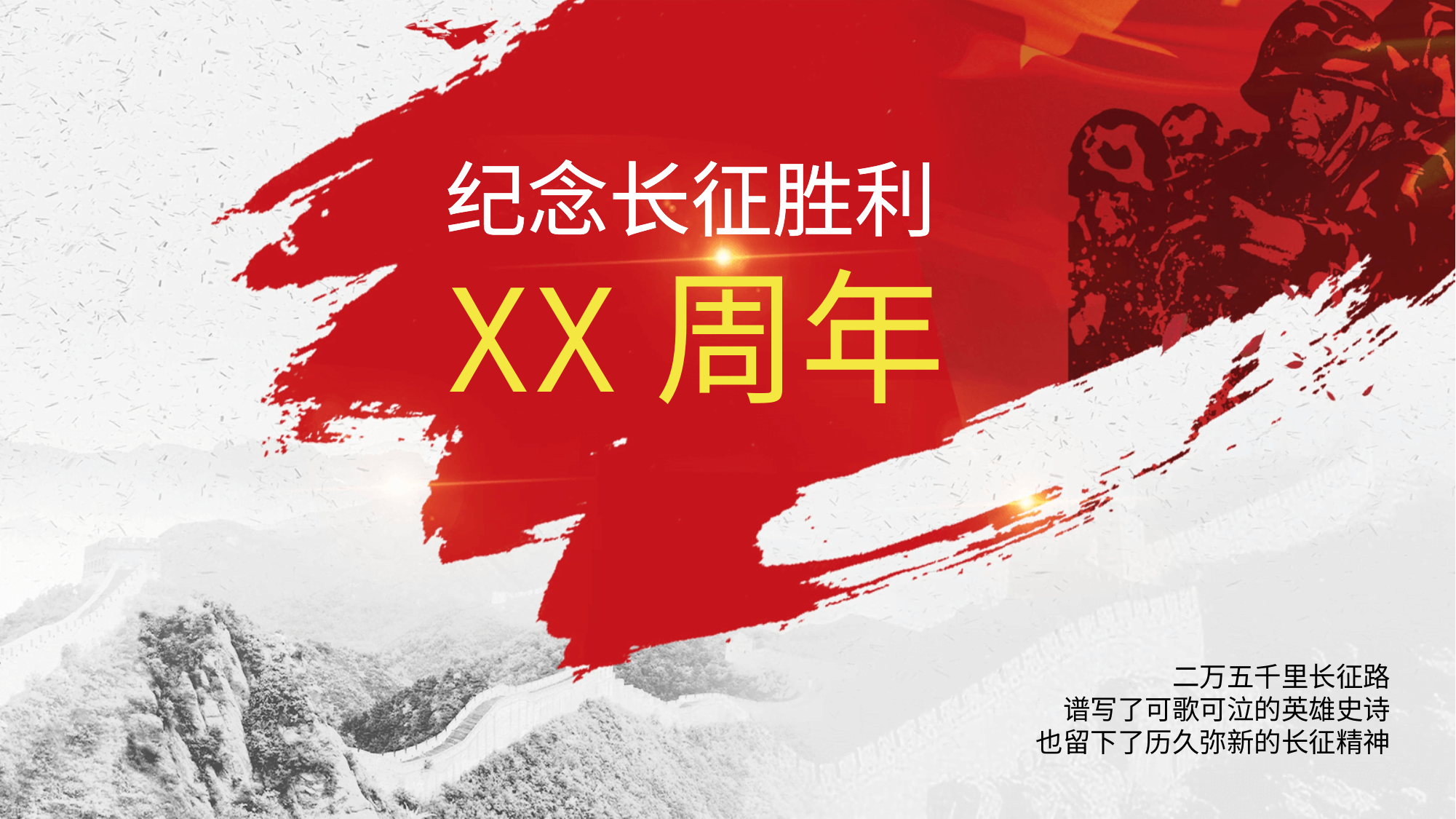

纪念长征胜利
XX周年
二万五千里长征路
谱写了可歌可泣的英雄史诗
也留下了历久弥新的长征精神